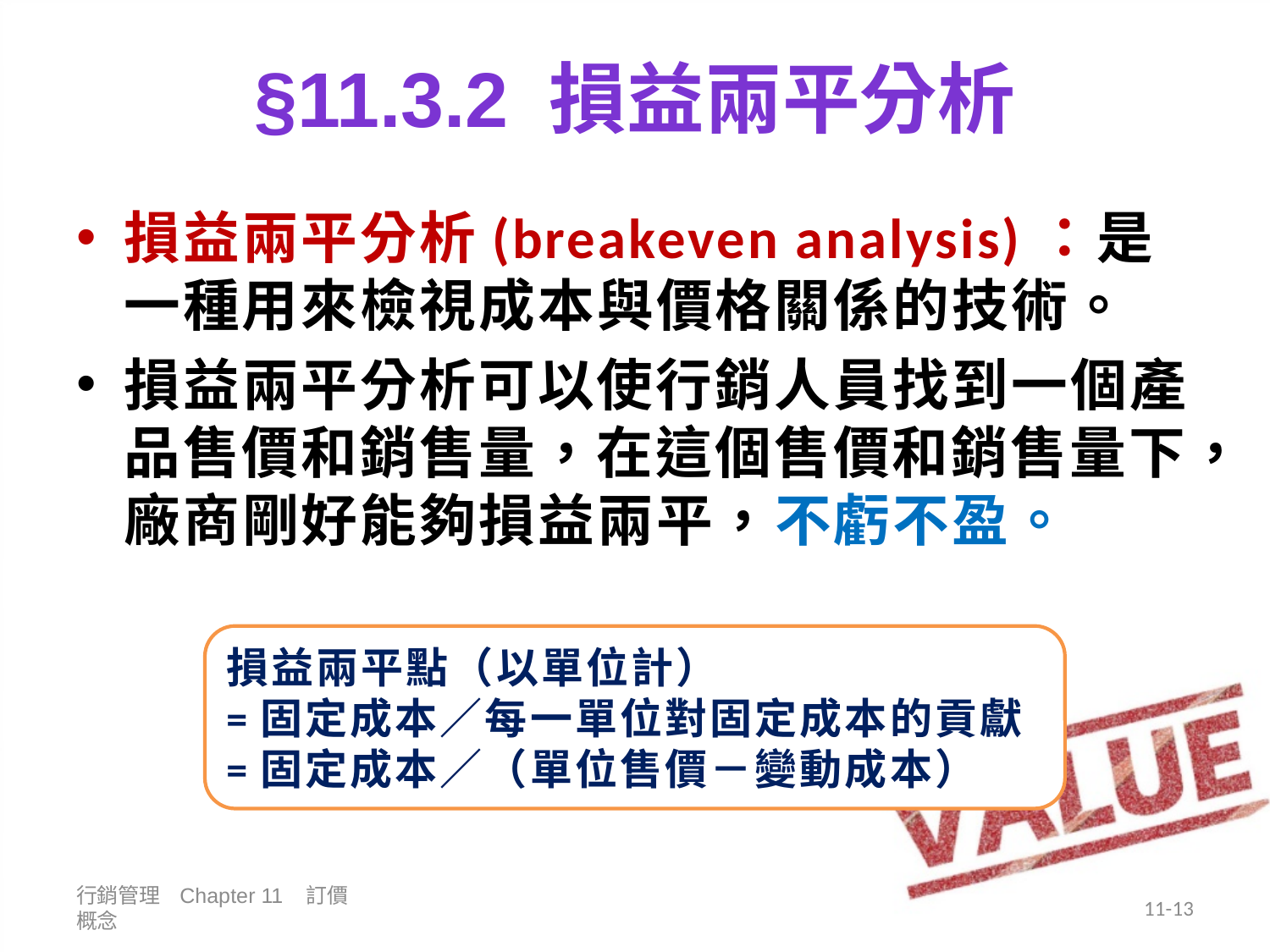

# §11.3.2 損益兩平分析
損益兩平分析(breakeven analysis)：是一種用來檢視成本與價格關係的技術。
損益兩平分析可以使行銷人員找到一個產品售價和銷售量，在這個售價和銷售量下，廠商剛好能夠損益兩平，不虧不盈。
損益兩平點（以單位計）
=固定成本／每一單位對固定成本的貢獻
=固定成本／（單位售價－變動成本）
行銷管理   Chapter 11   訂價概念
11-13